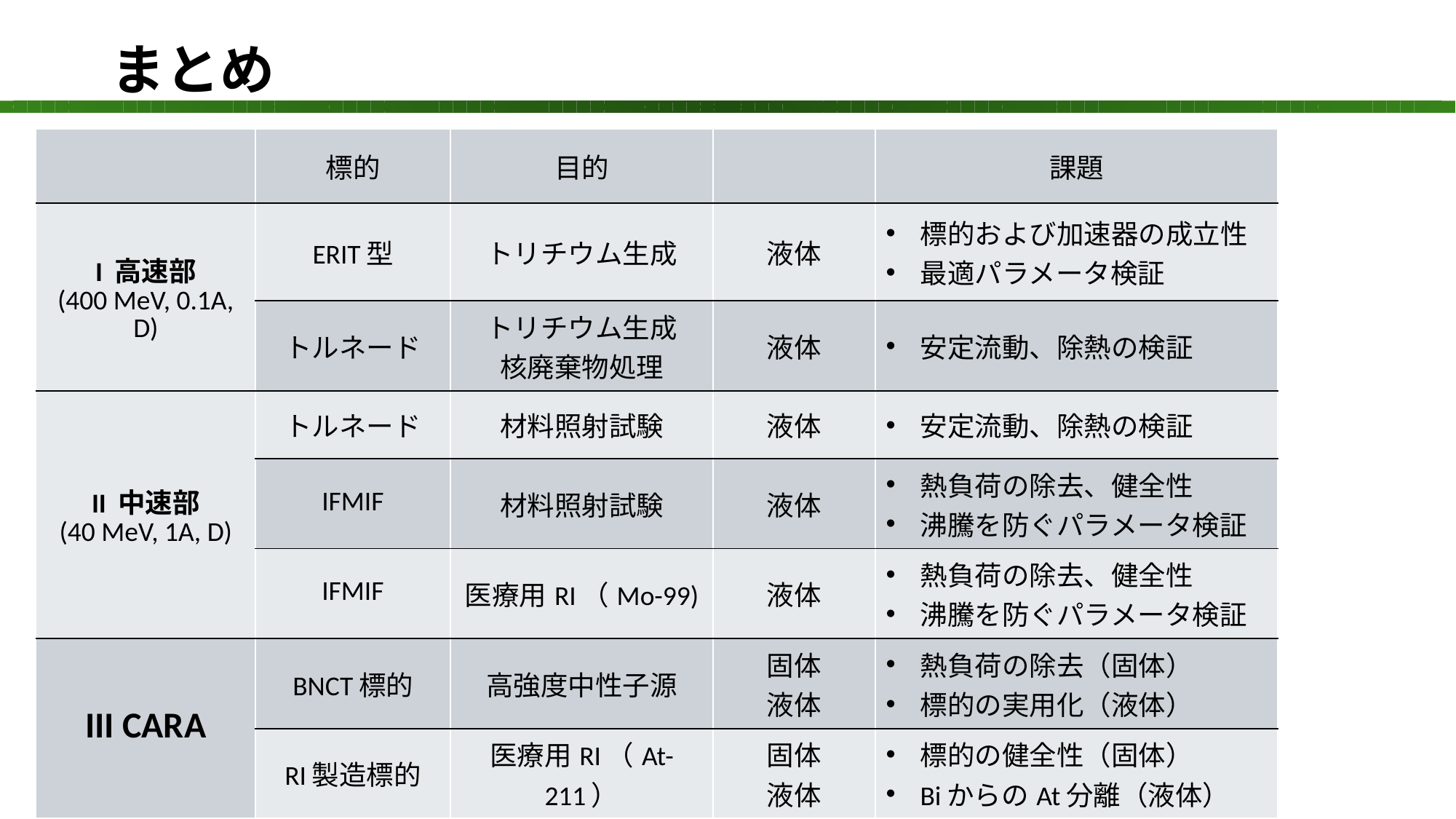

# まとめ
|  | 標的 | 目的 |  | 課題 |
| --- | --- | --- | --- | --- |
| I 高速部 (400 MeV, 0.1A, D) | ERIT型 | トリチウム生成 | 液体 | 標的および加速器の成立性 最適パラメータ検証 |
|  | トルネード | トリチウム生成 核廃棄物処理 | 液体 | 安定流動、除熱の検証 |
| II 中速部 (40 MeV, 1A, D) | トルネード | 材料照射試験 | 液体 | 安定流動、除熱の検証 |
|  | IFMIF | 材料照射試験 | 液体 | 熱負荷の除去、健全性 沸騰を防ぐパラメータ検証 |
|  | IFMIF | 医療用RI（Mo-99) | 液体 | 熱負荷の除去、健全性 沸騰を防ぐパラメータ検証 |
| III CARA | BNCT標的 | 高強度中性子源 | 固体 液体 | 熱負荷の除去（固体） 標的の実用化（液体） |
|  | RI製造標的 | 医療用RI（At-211） | 固体 液体 | 標的の健全性（固体） BiからのAt分離（液体） |